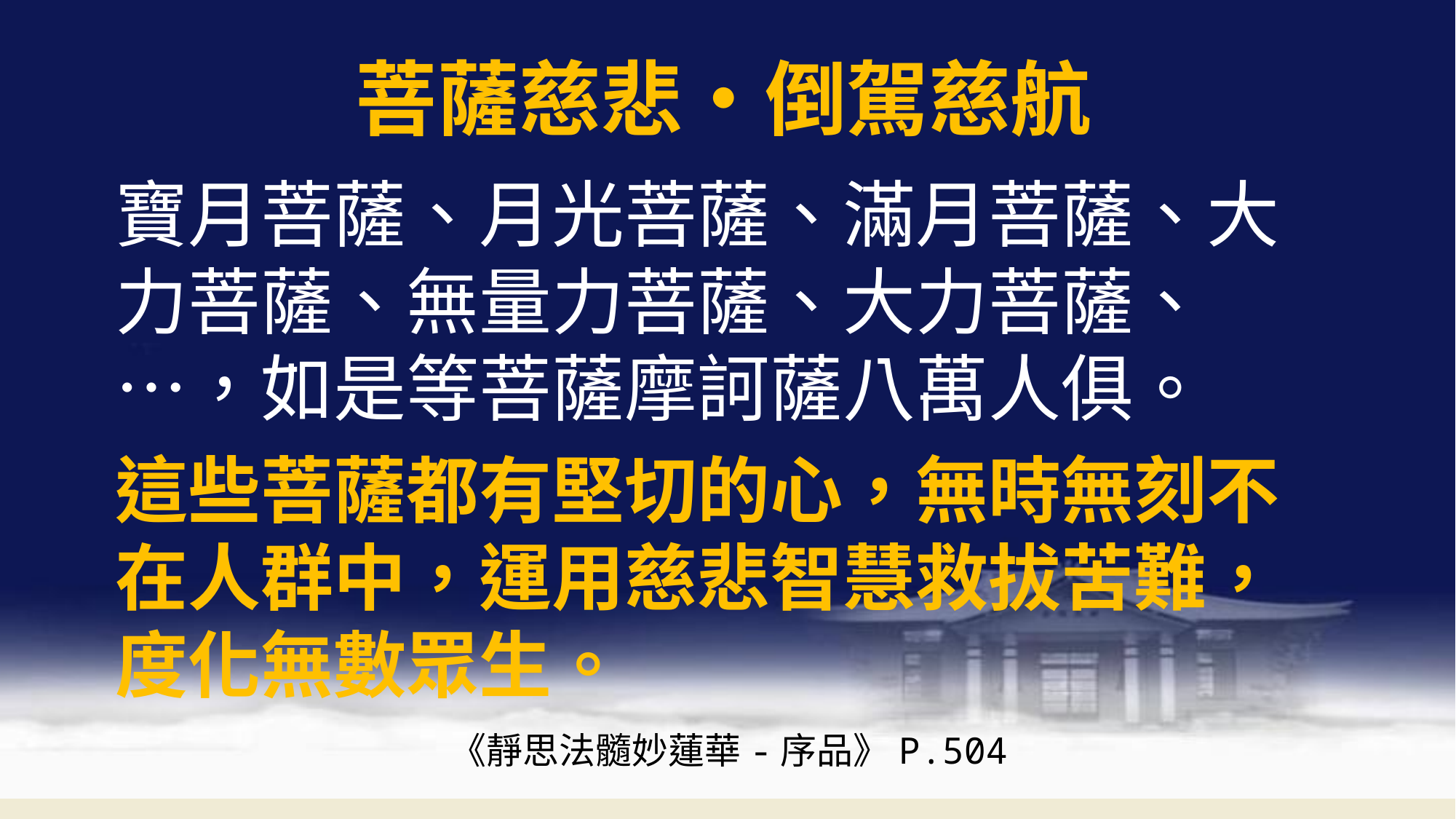

# 菩薩慈悲‧倒駕慈航
寶月菩薩、月光菩薩、滿月菩薩、大力菩薩、無量力菩薩、大力菩薩、…，如是等菩薩摩訶薩八萬人俱。
這些菩薩都有堅切的心，無時無刻不在人群中，運用慈悲智慧救拔苦難，度化無數眾生。
《靜思法髓妙蓮華-序品》P.504